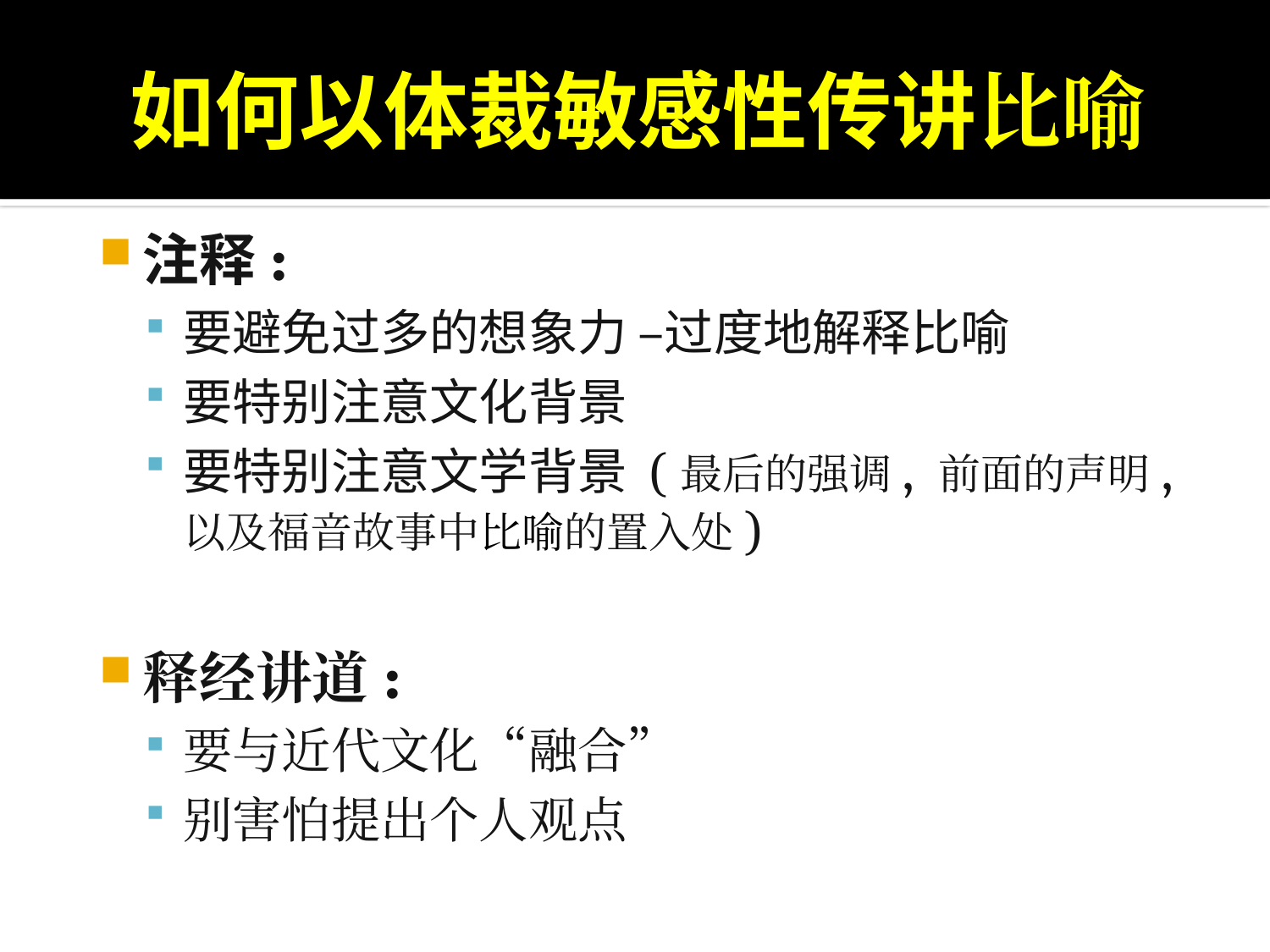

# 如何以体裁敏感性传讲比喻
注释:
要避免过多的想象力 –过度地解释比喻
要特别注意文化背景
要特别注意文学背景 (最后的强调, 前面的声明, 以及福音故事中比喻的置入处)

释经讲道:
要与近代文化“融合”
别害怕提出个人观点